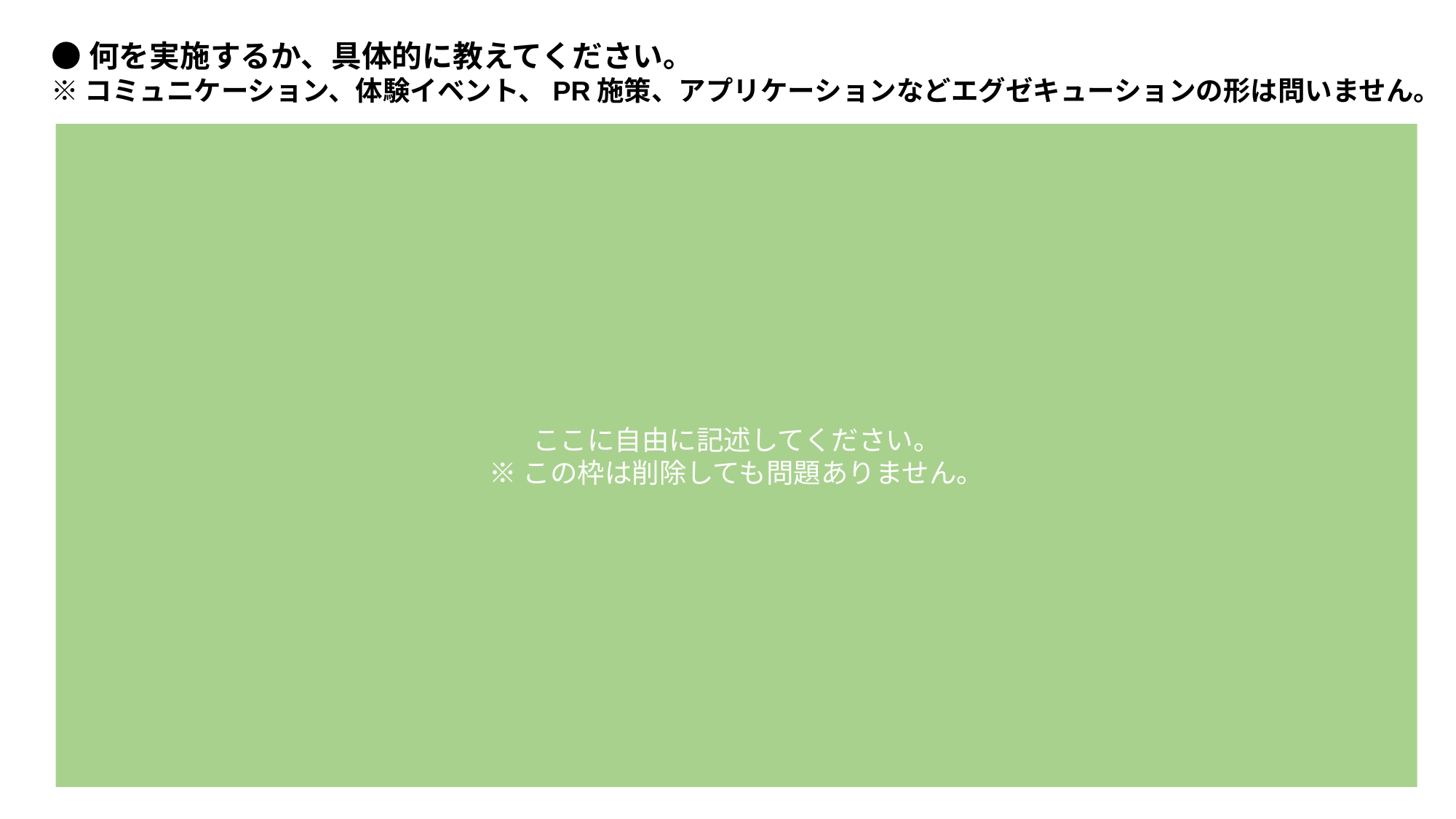

●何を実施するか、具体的に教えてください。
※コミュニケーション、体験イベント、PR施策、アプリケーションなどエグゼキューションの形は問いません。

ここに自由に記述してください。
※この枠は削除しても問題ありません。